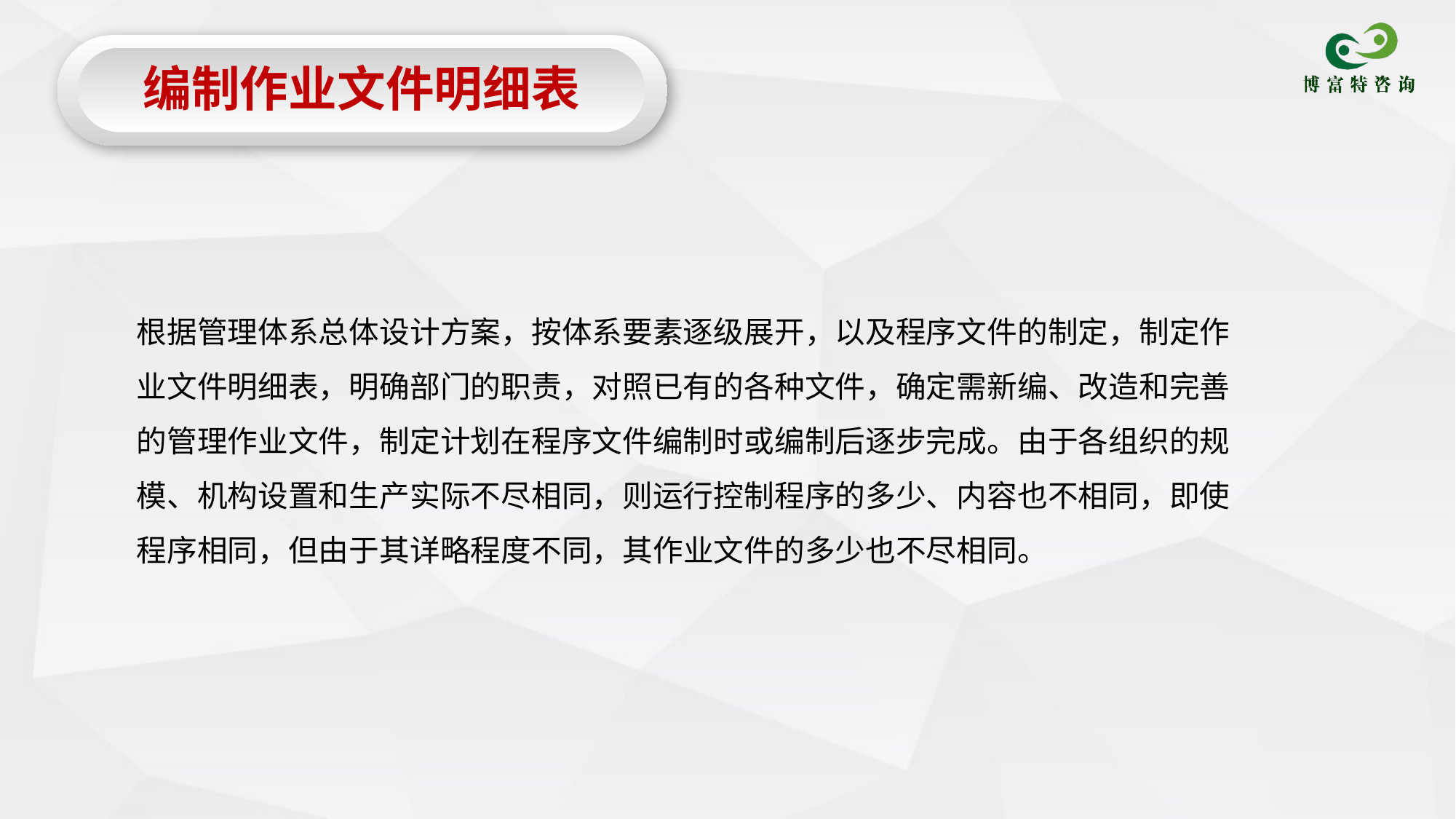

编制作业文件明细表
根据管理体系总体设计方案，按体系要素逐级展开，以及程序文件的制定，制定作业文件明细表，明确部门的职责，对照已有的各种文件，确定需新编、改造和完善的管理作业文件，制定计划在程序文件编制时或编制后逐步完成。由于各组织的规模、机构设置和生产实际不尽相同，则运行控制程序的多少、内容也不相同，即使程序相同，但由于其详略程度不同，其作业文件的多少也不尽相同。